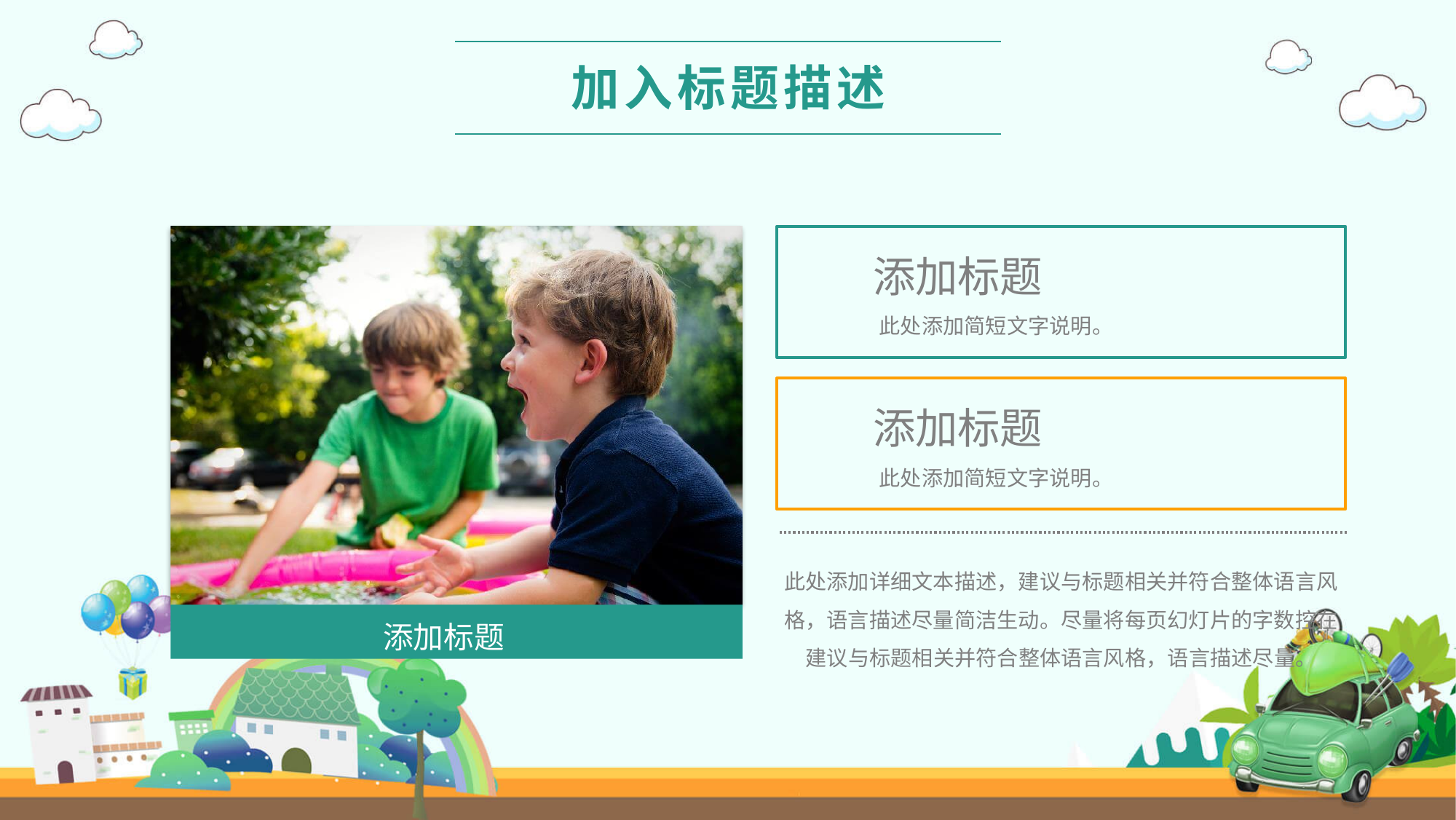

加入标题描述

添加标题

添加标题
此处添加简短文字说明。

添加标题
此处添加简短文字说明。
此处添加详细文本描述，建议与标题相关并符合整体语言风格，语言描述尽量简洁生动。尽量将每页幻灯片的字数控在 建议与标题相关并符合整体语言风格，语言描述尽量。